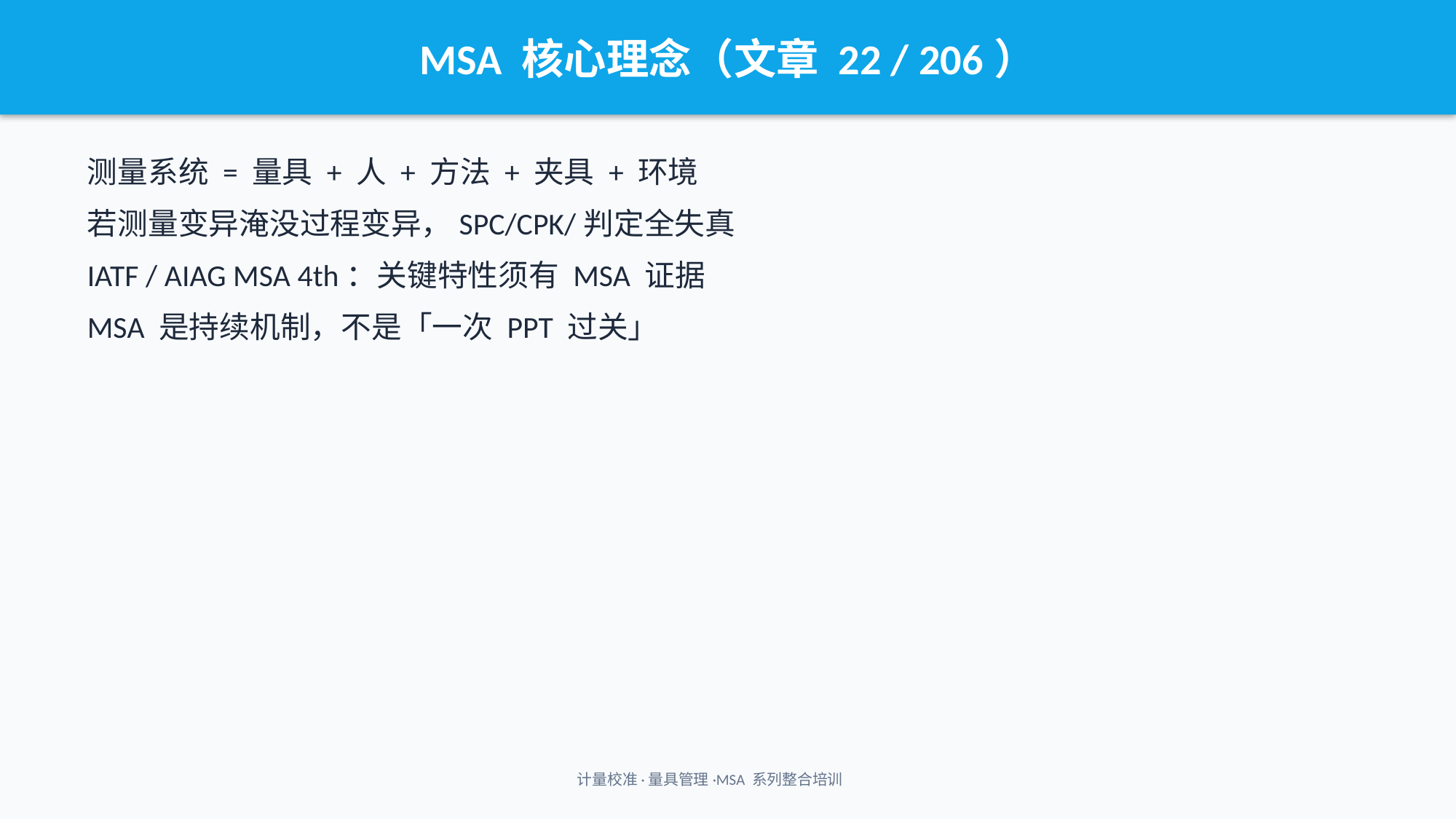

MSA 核心理念（文章 22 / 206）
测量系统 = 量具 + 人 + 方法 + 夹具 + 环境
若测量变异淹没过程变异，SPC/CPK/判定全失真
IATF / AIAG MSA 4th：关键特性须有 MSA 证据
MSA 是持续机制，不是「一次 PPT 过关」
计量校准·量具管理·MSA 系列整合培训